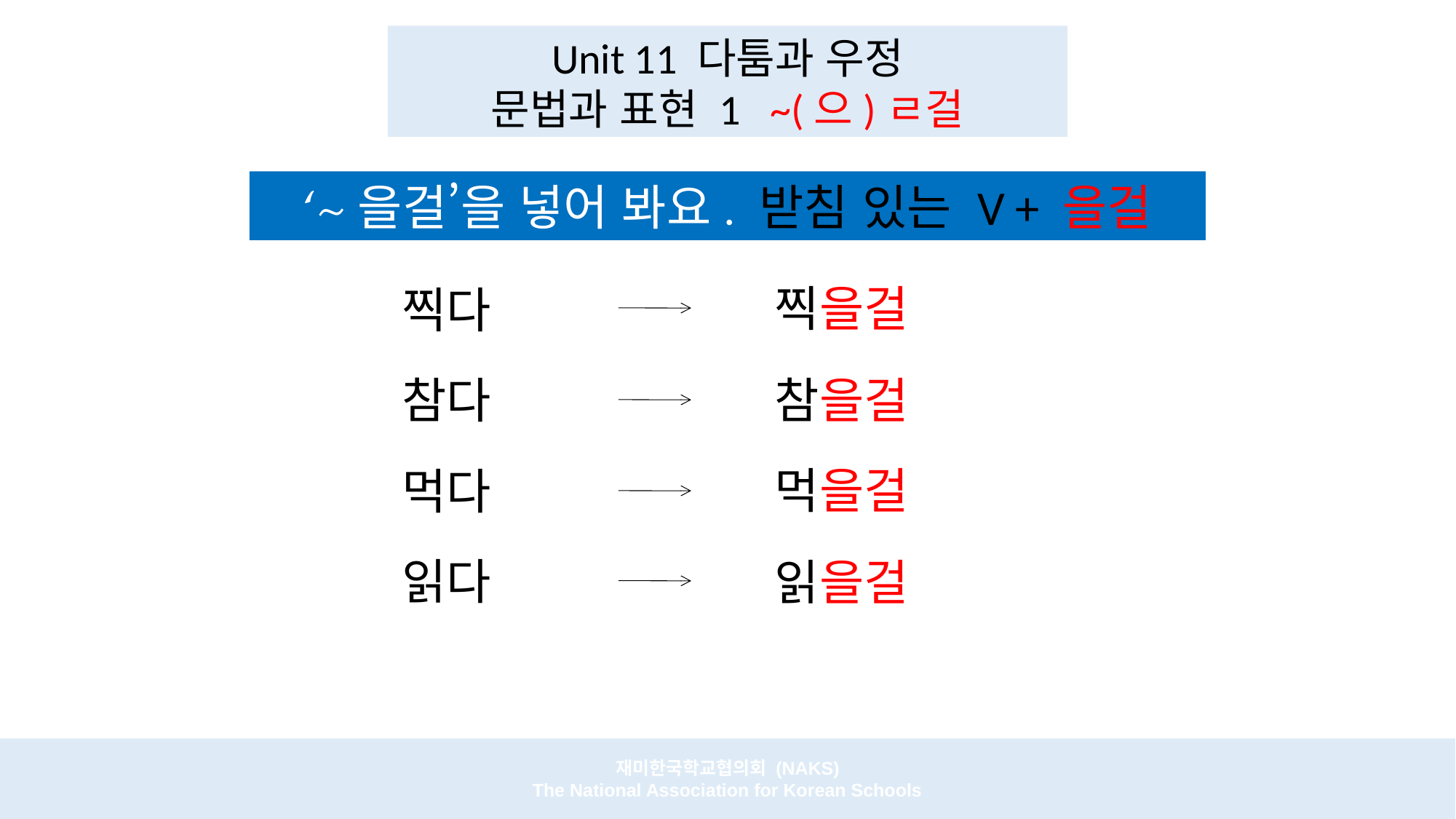

Unit 11 다툼과 우정
문법과 표현 1   ~(으)ㄹ걸
‘~을걸’을 넣어 봐요. 받침 있는 V + 을걸
찍을걸
찍다
참을걸
참다
먹을걸
먹다
읽다
읽을걸
재미한국학교협의회 (NAKS)
The National Association for Korean Schools